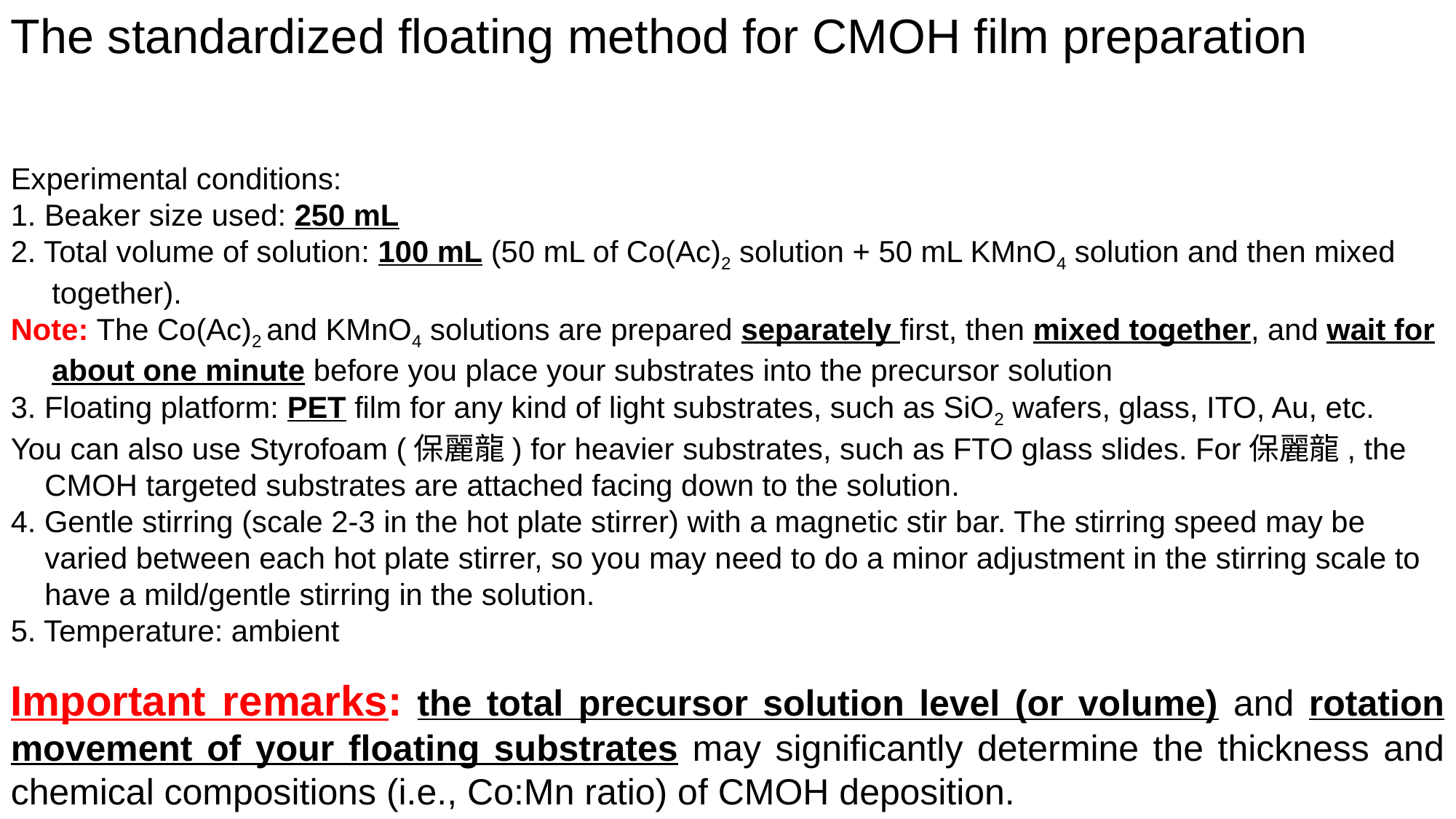

The standardized floating method for CMOH film preparation
Experimental conditions:
1. Beaker size used: 250 mL
2. Total volume of solution: 100 mL (50 mL of Co(Ac)2 solution + 50 mL KMnO4 solution and then mixed together).
Note: The Co(Ac)2 and KMnO4 solutions are prepared separately first, then mixed together, and wait for about one minute before you place your substrates into the precursor solution
3. Floating platform: PET film for any kind of light substrates, such as SiO2 wafers, glass, ITO, Au, etc.
You can also use Styrofoam (保麗龍) for heavier substrates, such as FTO glass slides. For保麗龍, the CMOH targeted substrates are attached facing down to the solution.
4. Gentle stirring (scale 2-3 in the hot plate stirrer) with a magnetic stir bar. The stirring speed may be varied between each hot plate stirrer, so you may need to do a minor adjustment in the stirring scale to have a mild/gentle stirring in the solution.
5. Temperature: ambient
Important remarks: the total precursor solution level (or volume) and rotation movement of your floating substrates may significantly determine the thickness and chemical compositions (i.e., Co:Mn ratio) of CMOH deposition.